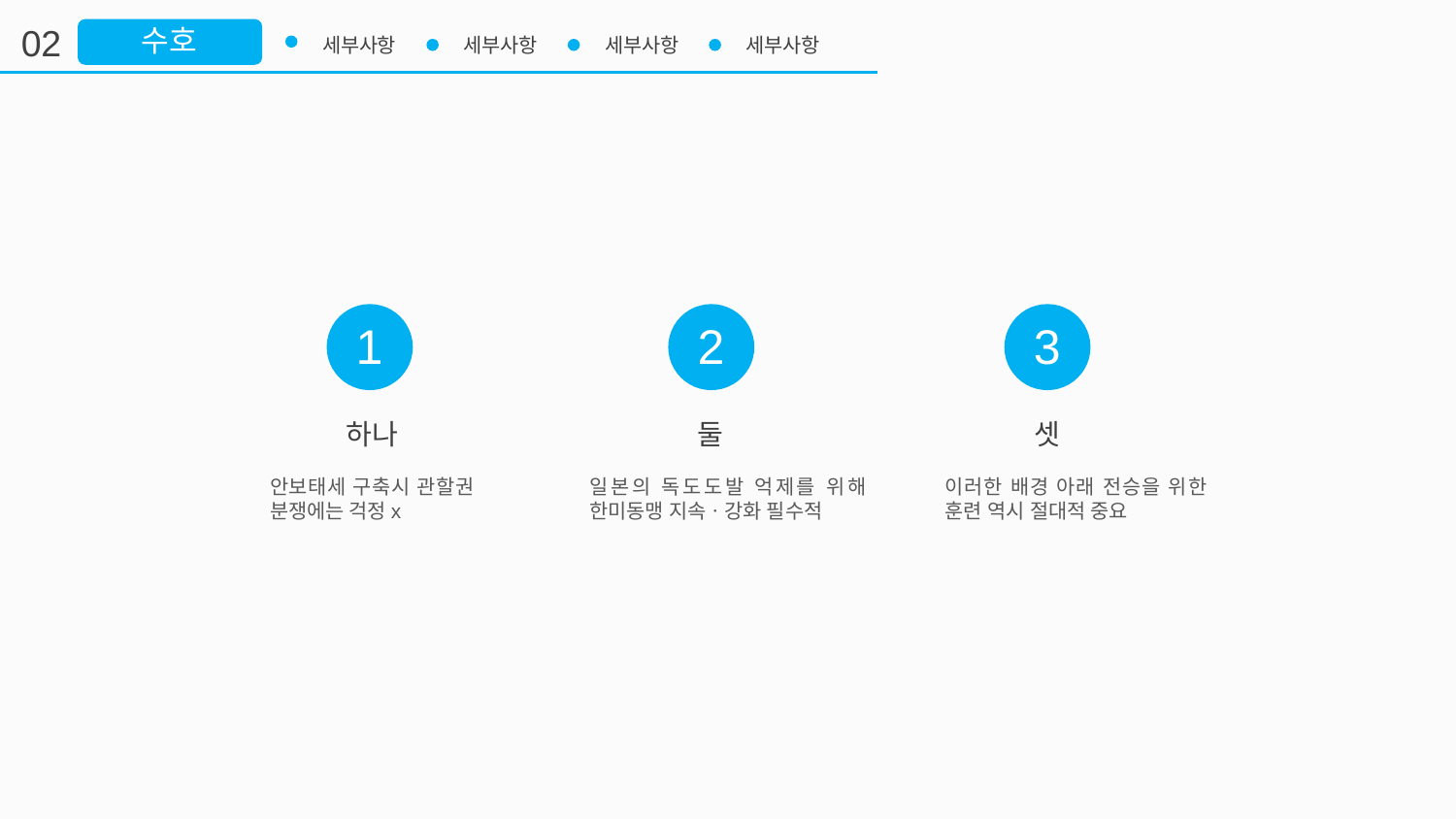

02
수호

세부사항

세부사항

세부사항

세부사항

1

2

3
하나
둘
셋
안보태세 구축시 관할권 분쟁에는 걱정x
일본의 독도도발 억제를 위해 한미동맹 지속ㆍ강화 필수적
이러한 배경 아래 전승을 위한 훈련 역시 절대적 중요